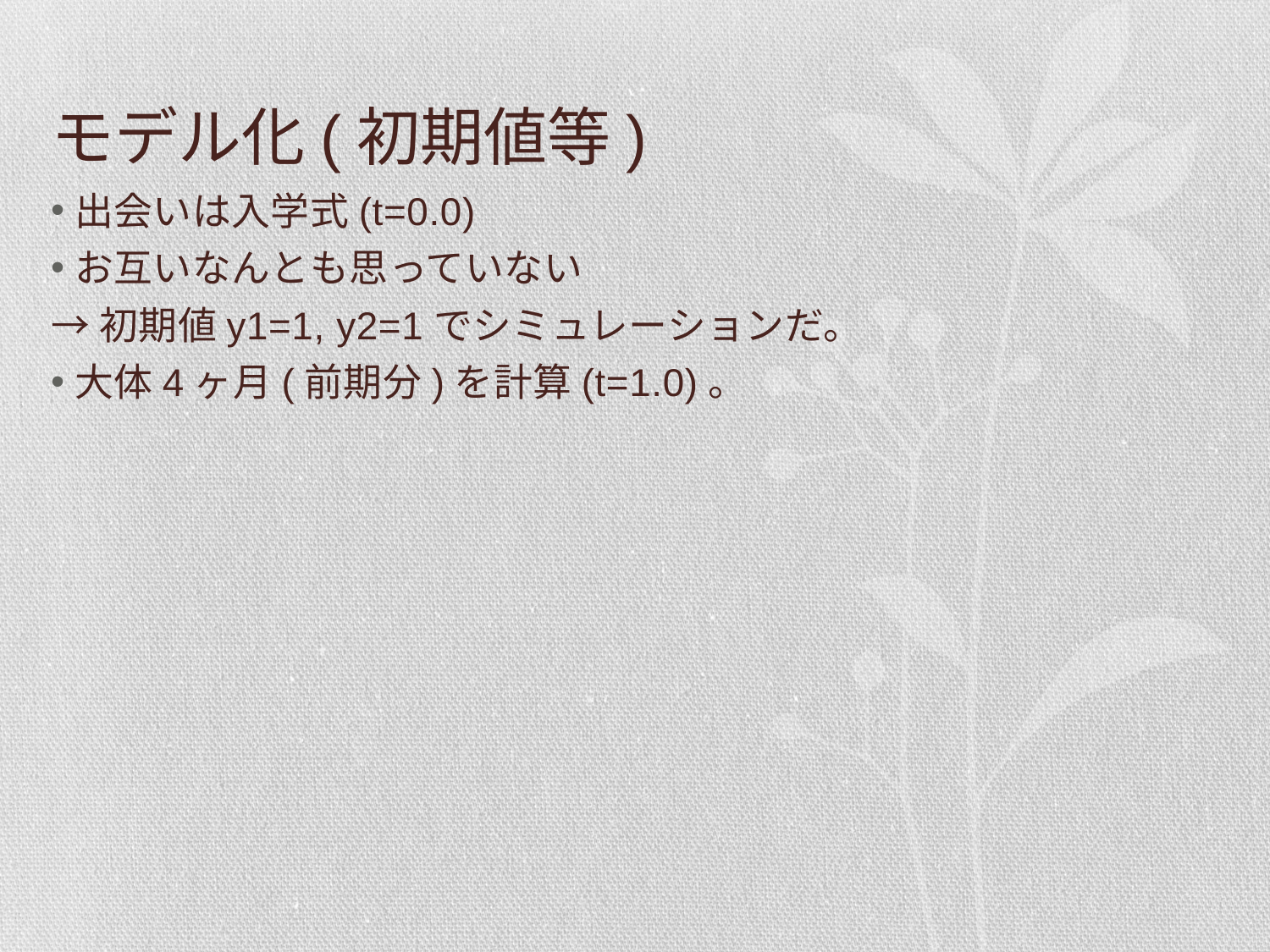

# モデル化(初期値等)
出会いは入学式(t=0.0)
お互いなんとも思っていない
→初期値y1=1, y2=1でシミュレーションだ。
大体4ヶ月(前期分)を計算(t=1.0)。